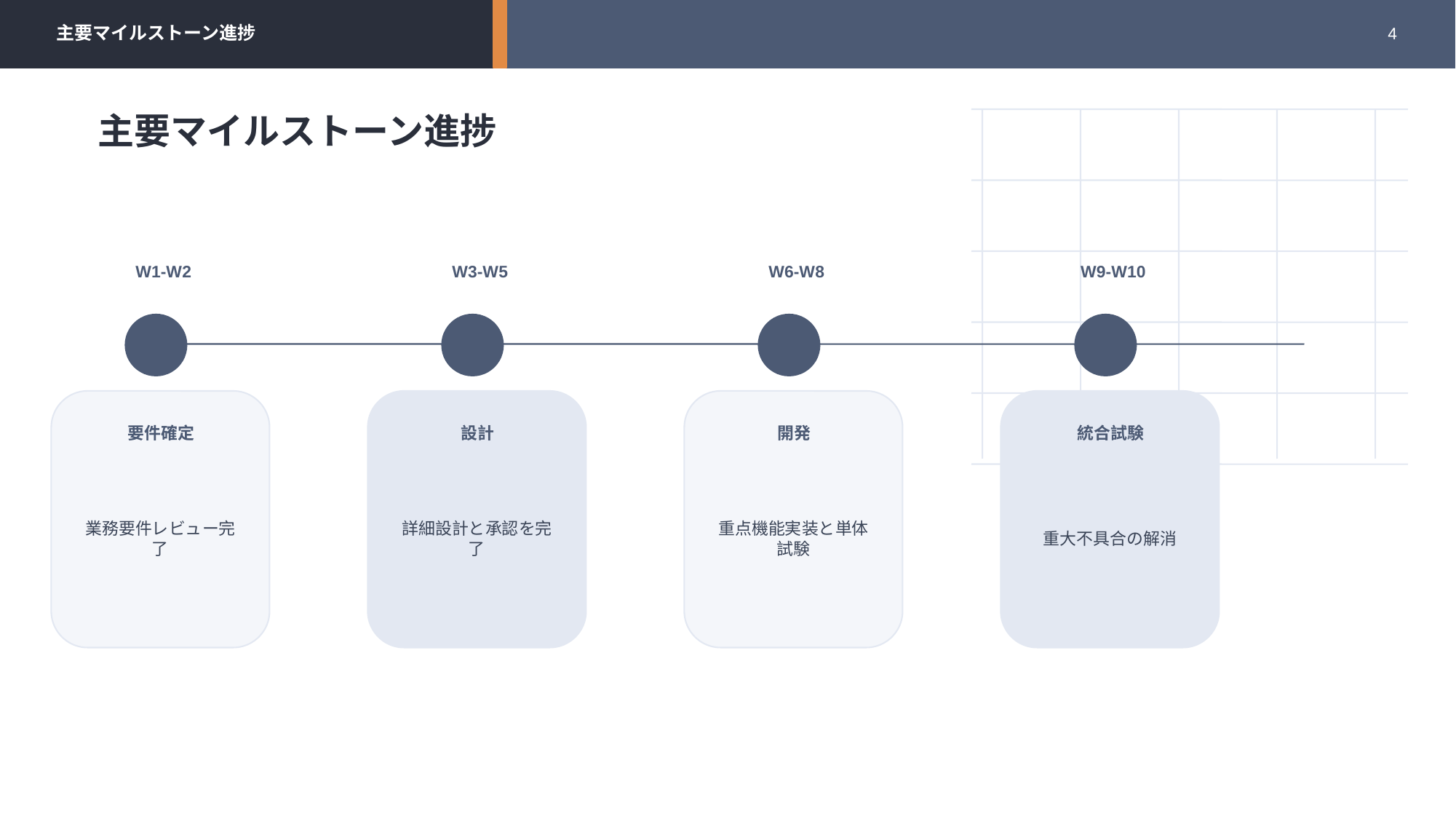

主要マイルストーン進捗
4
主要マイルストーン進捗

W1-W2
W3-W5
W6-W8
W9-W10

要件確定
設計
開発
統合試験
業務要件レビュー完了
詳細設計と承認を完了
重点機能実装と単体試験
重大不具合の解消